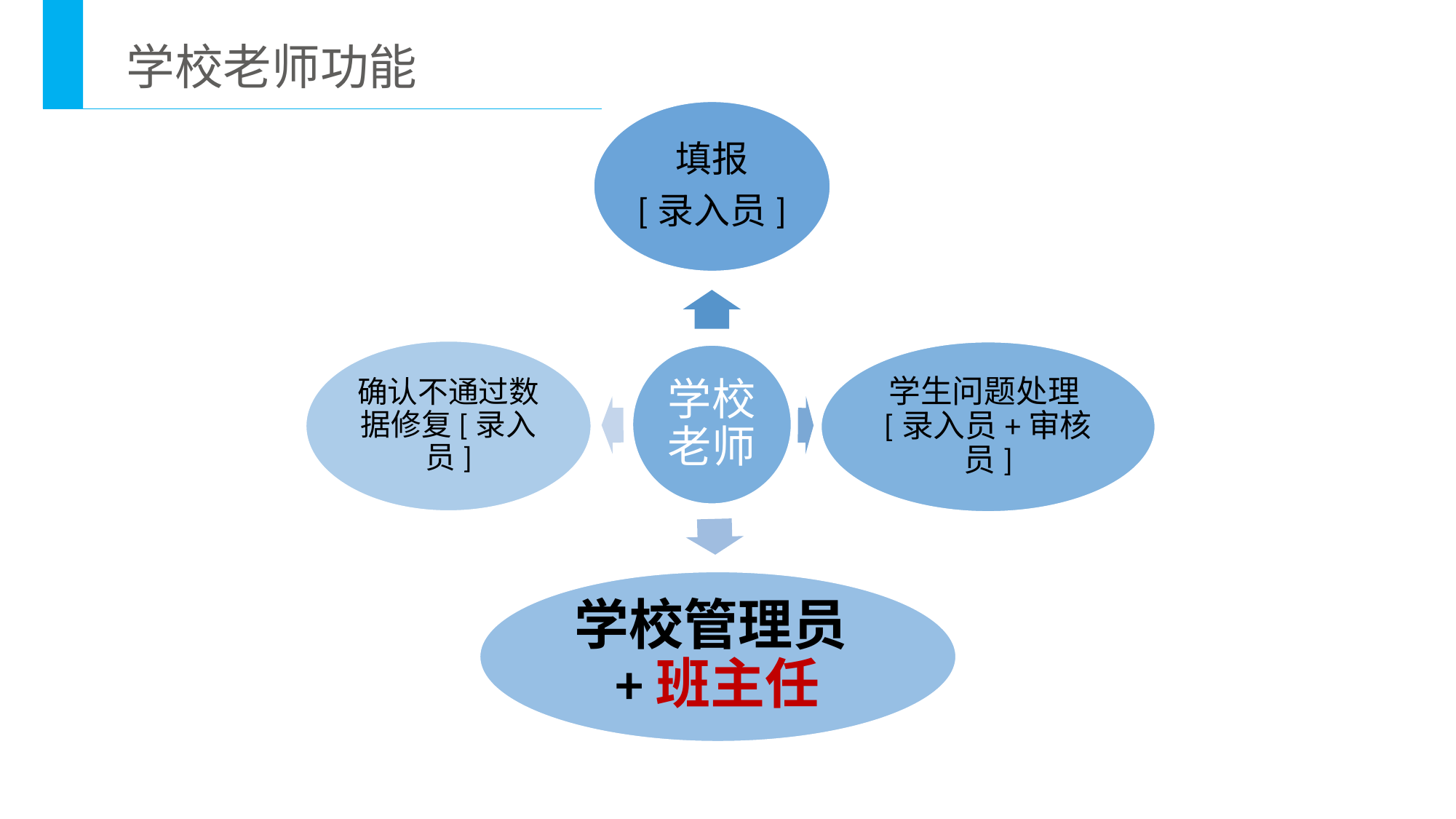

学校老师功能
学校老师

填报
[录入员]

学生问题处理[录入员+审核员]

学校管理员+班主任

确认不通过数据修复[录入员]